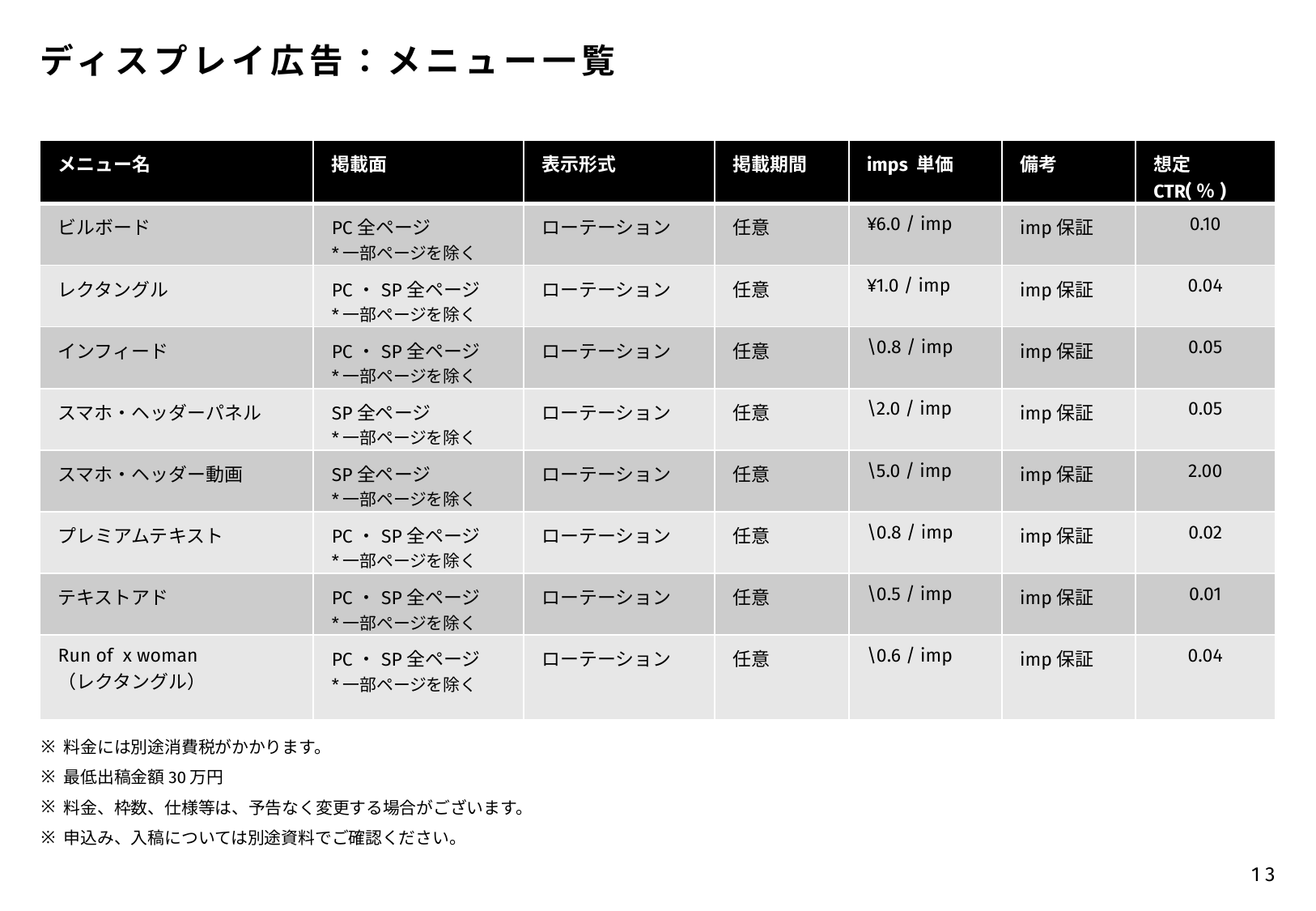

# ディスプレイ広告：メニュー一覧
| メニュー名 | 掲載面 | 表示形式 | 掲載期間 | imps 単価 | 備考 | 想定CTR(％) |
| --- | --- | --- | --- | --- | --- | --- |
| ビルボード | PC全ページ　 \*一部ページを除く | ローテーション | 任意 | ¥6.0 / imp | imp保証 | 0.10 |
| レクタングル | PC・SP全ページ　 \*一部ページを除く | ローテーション | 任意 | ¥1.0 / imp | imp保証 | 0.04 |
| インフィード | PC・SP全ページ　 \*一部ページを除く | ローテーション | 任意 | \0.8 / imp | imp保証 | 0.05 |
| スマホ・ヘッダーパネル | SP全ページ　 \*一部ページを除く | ローテーション | 任意 | \2.0 / imp | imp保証 | 0.05 |
| スマホ・ヘッダー動画 | SP全ページ　 \*一部ページを除く | ローテーション | 任意 | \5.0 / imp | imp保証 | 2.00 |
| プレミアムテキスト | PC・SP全ページ　 \*一部ページを除く | ローテーション | 任意 | \0.8 / imp | imp保証 | 0.02 |
| テキストアド | PC・SP全ページ　 \*一部ページを除く | ローテーション | 任意 | \0.5 / imp | imp保証 | 0.01 |
| Run of x woman （レクタングル） | PC・SP全ページ　 \*一部ページを除く | ローテーション | 任意 | \0.6 / imp | imp保証 | 0.04 |
料金には別途消費税がかかります。
最低出稿金額30万円
料金、枠数、仕様等は、予告なく変更する場合がございます。
申込み、入稿については別途資料でご確認ください。
13